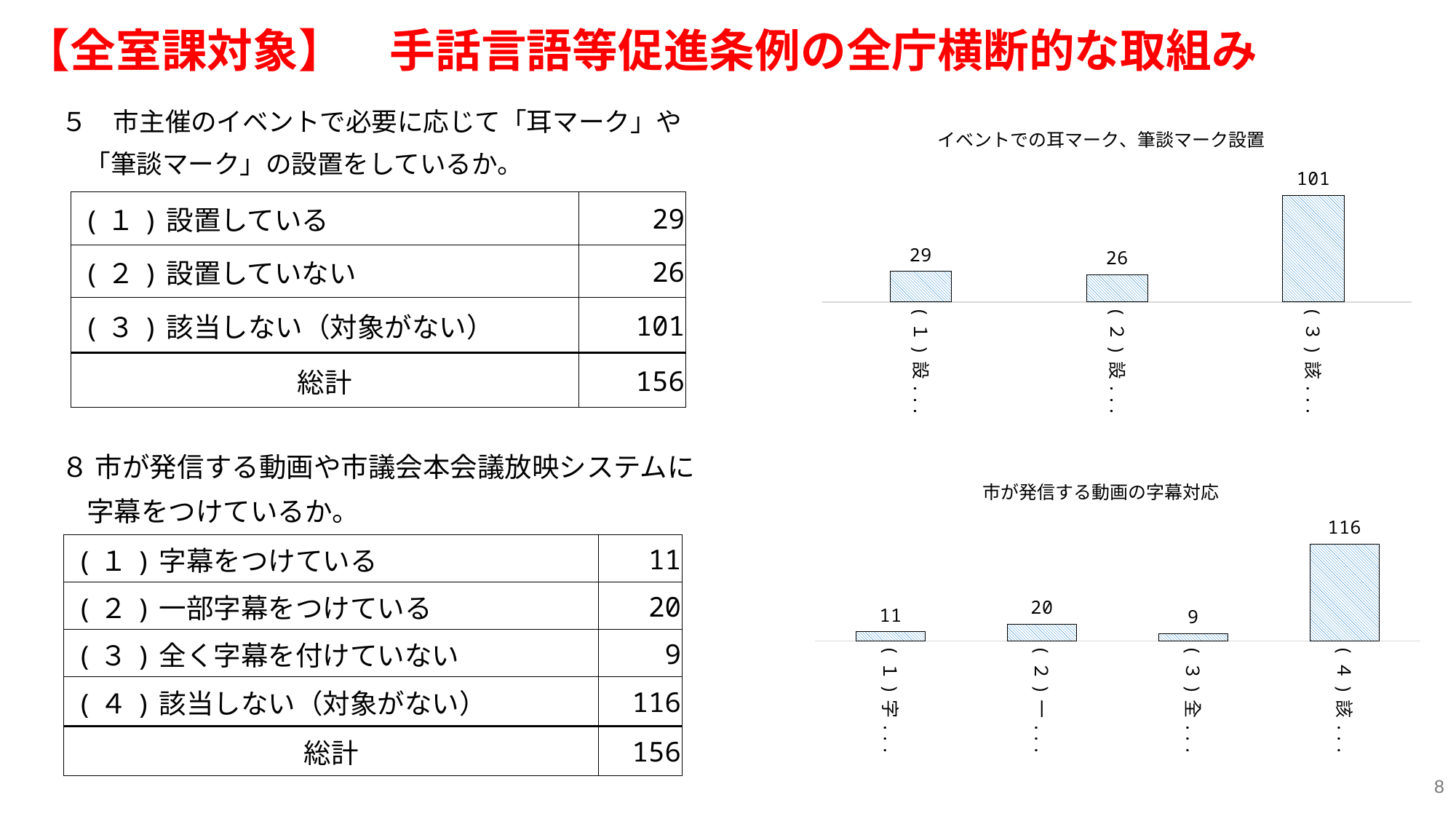

【全室課対象】　手話言語等促進条例の全庁横断的な取組み
５　市主催のイベントで必要に応じて「耳マーク」や
   「筆談マーク」の設置をしているか。

### Chart

| Category |  |
|---|---|
| (１)設置している | 29.0 |
| (２)設置していない | 26.0 |
| (３)該当しない（対象がない） | 101.0 |
| (１)設置している | 29 |
| --- | --- |
| (２)設置していない | 26 |
| (３)該当しない（対象がない） | 101 |
| 総計 | 156 |
８ 市が発信する動画や市議会本会議放映システムに
   字幕をつけているか。

### Chart

| Category |  |
|---|---|
| (１)字幕をつけている | 11.0 |
| (２)一部字幕をつけている | 20.0 |
| (３)全く字幕を付けていない | 9.0 |
| (４)該当しない（対象がない） | 116.0 |
| (１)字幕をつけている | 11 |
| --- | --- |
| (２)一部字幕をつけている | 20 |
| (３)全く字幕を付けていない | 9 |
| (４)該当しない（対象がない） | 116 |
| 総計 | 156 |
8